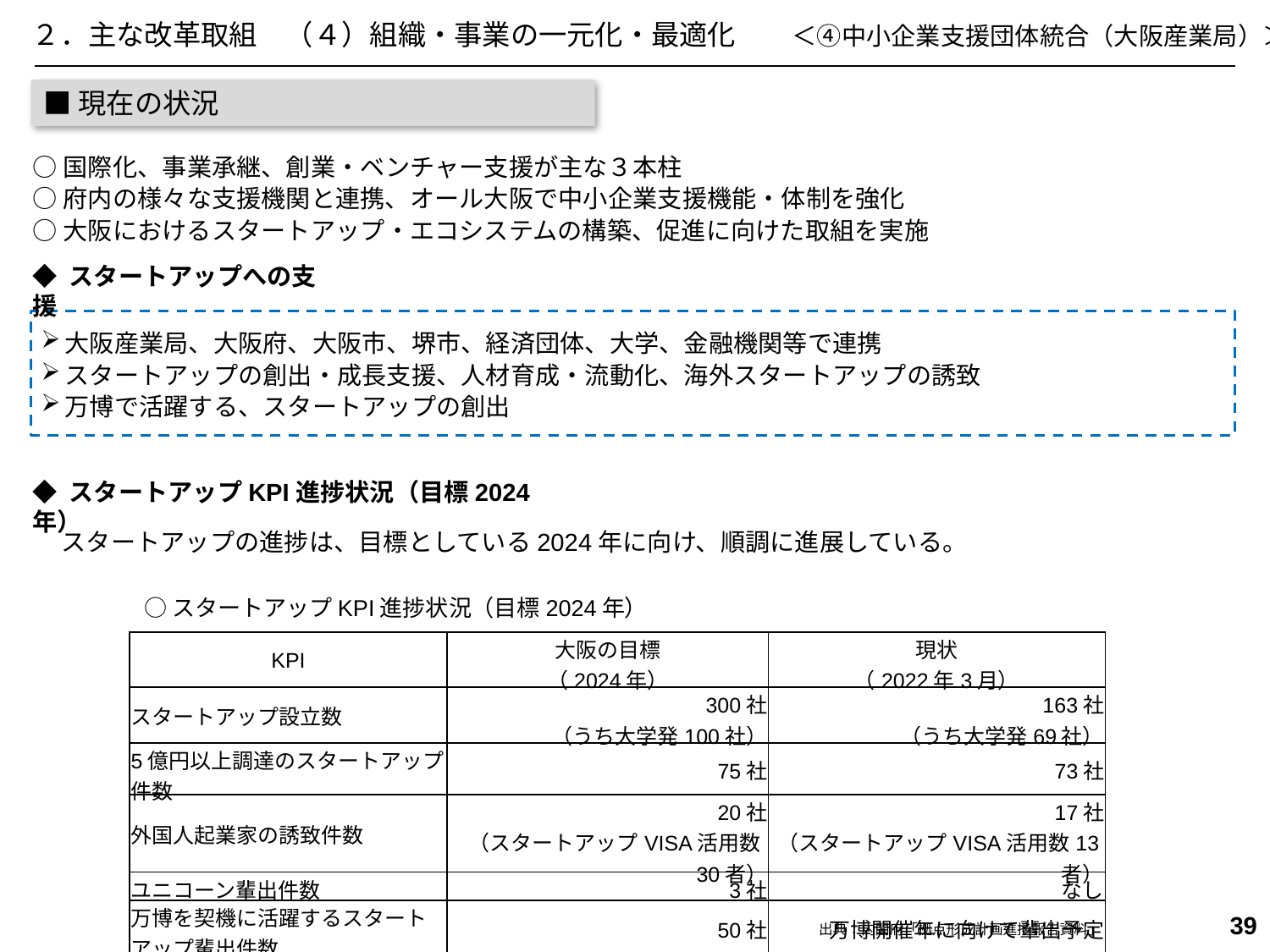

２．主な改革取組　（４）組織・事業の一元化・最適化　　＜➃中小企業支援団体統合（大阪産業局）＞
■現在の状況
○国際化、事業承継、創業・ベンチャー支援が主な３本柱
○府内の様々な支援機関と連携、オール大阪で中小企業支援機能・体制を強化
○大阪におけるスタートアップ・エコシステムの構築、促進に向けた取組を実施
◆ スタートアップへの支援
大阪産業局、大阪府、大阪市、堺市、経済団体、大学、金融機関等で連携
スタートアップの創出・成長支援、人材育成・流動化、海外スタートアップの誘致
万博で活躍する、スタートアップの創出
◆ スタートアップKPI進捗状況（目標2024年）
  スタートアップの進捗は、目標としている2024年に向け、順調に進展している。
○スタートアップKPI進捗状況（目標2024年）
| KPI | 大阪の目標 （2024年） | 現状 （2022年3月） |
| --- | --- | --- |
| スタートアップ設立数 | 300社 （うち大学発100社） | 163社 （うち大学発69社） |
| 5億円以上調達のスタートアップ件数 | 75社 | 73社 |
| 外国人起業家の誘致件数 | 20社 （スタートアップVISA活用数30者） | 17社 （スタートアップVISA活用数13者） |
| ユニコーン輩出件数 | 3社 | なし |
| 万博を契機に活躍するスタートアップ輩出件数 | 50社 | 万博開催年に向けて輩出予定 |
39
出典：内閣府「拠点形成計画進捗報告資料」